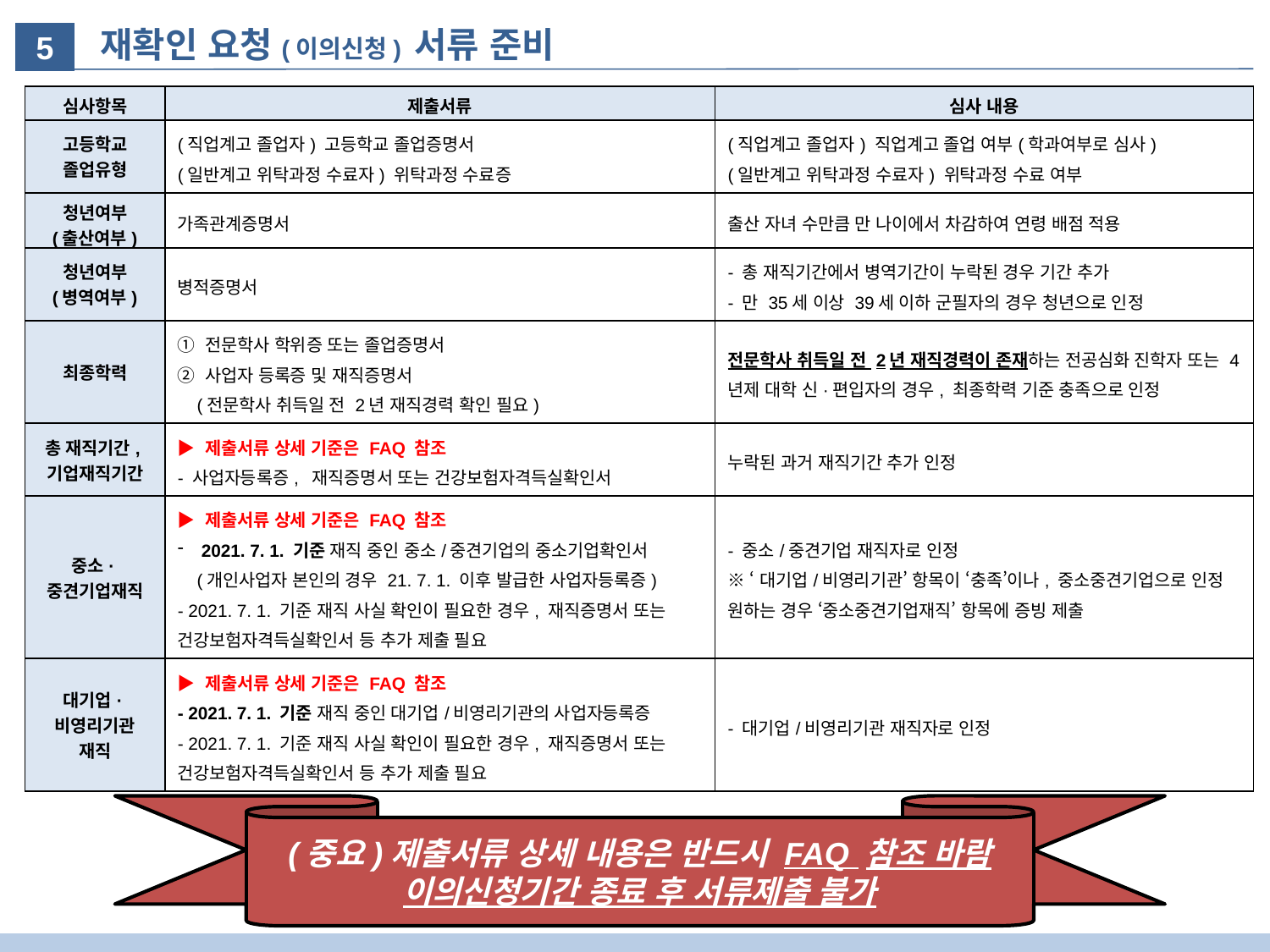

재확인 요청(이의신청) 서류 준비
5
| 심사항목 | 제출서류 | 심사 내용 |
| --- | --- | --- |
| 고등학교 졸업유형 | (직업계고 졸업자) 고등학교 졸업증명서 (일반계고 위탁과정 수료자) 위탁과정 수료증 | (직업계고 졸업자) 직업계고 졸업 여부(학과여부로 심사) (일반계고 위탁과정 수료자) 위탁과정 수료 여부 |
| 청년여부 (출산여부) | 가족관계증명서 | 출산 자녀 수만큼 만 나이에서 차감하여 연령 배점 적용 |
| 청년여부 (병역여부) | 병적증명서 | - 총 재직기간에서 병역기간이 누락된 경우 기간 추가 - 만 35세 이상 39세 이하 군필자의 경우 청년으로 인정 |
| 최종학력 | ① 전문학사 학위증 또는 졸업증명서 ② 사업자 등록증 및 재직증명서 (전문학사 취득일 전 2년 재직경력 확인 필요) | 전문학사 취득일 전 2년 재직경력이 존재하는 전공심화 진학자 또는 4년제 대학 신·편입자의 경우, 최종학력 기준 충족으로 인정 |
| 총 재직기간, 기업재직기간 | ▶ 제출서류 상세 기준은 FAQ 참조 - 사업자등록증, 재직증명서 또는 건강보험자격득실확인서 | 누락된 과거 재직기간 추가 인정 |
| 중소·중견기업재직 | ▶ 제출서류 상세 기준은 FAQ 참조 2021. 7. 1. 기준 재직 중인 중소/중견기업의 중소기업확인서 (개인사업자 본인의 경우 21. 7. 1. 이후 발급한 사업자등록증) - 2021. 7. 1. 기준 재직 사실 확인이 필요한 경우, 재직증명서 또는 건강보험자격득실확인서 등 추가 제출 필요 | - 중소/중견기업 재직자로 인정 ※ ‘대기업/비영리기관’ 항목이 ‘충족’이나, 중소중견기업으로 인정 원하는 경우 ‘중소중견기업재직’ 항목에 증빙 제출 |
| 대기업·비영리기관 재직 | ▶ 제출서류 상세 기준은 FAQ 참조 - 2021. 7. 1. 기준 재직 중인 대기업/비영리기관의 사업자등록증 - 2021. 7. 1. 기준 재직 사실 확인이 필요한 경우, 재직증명서 또는 건강보험자격득실확인서 등 추가 제출 필요 | - 대기업/비영리기관 재직자로 인정 |
(중요)제출서류 상세 내용은 반드시 FAQ 참조 바람
이의신청기간 종료 후 서류제출 불가